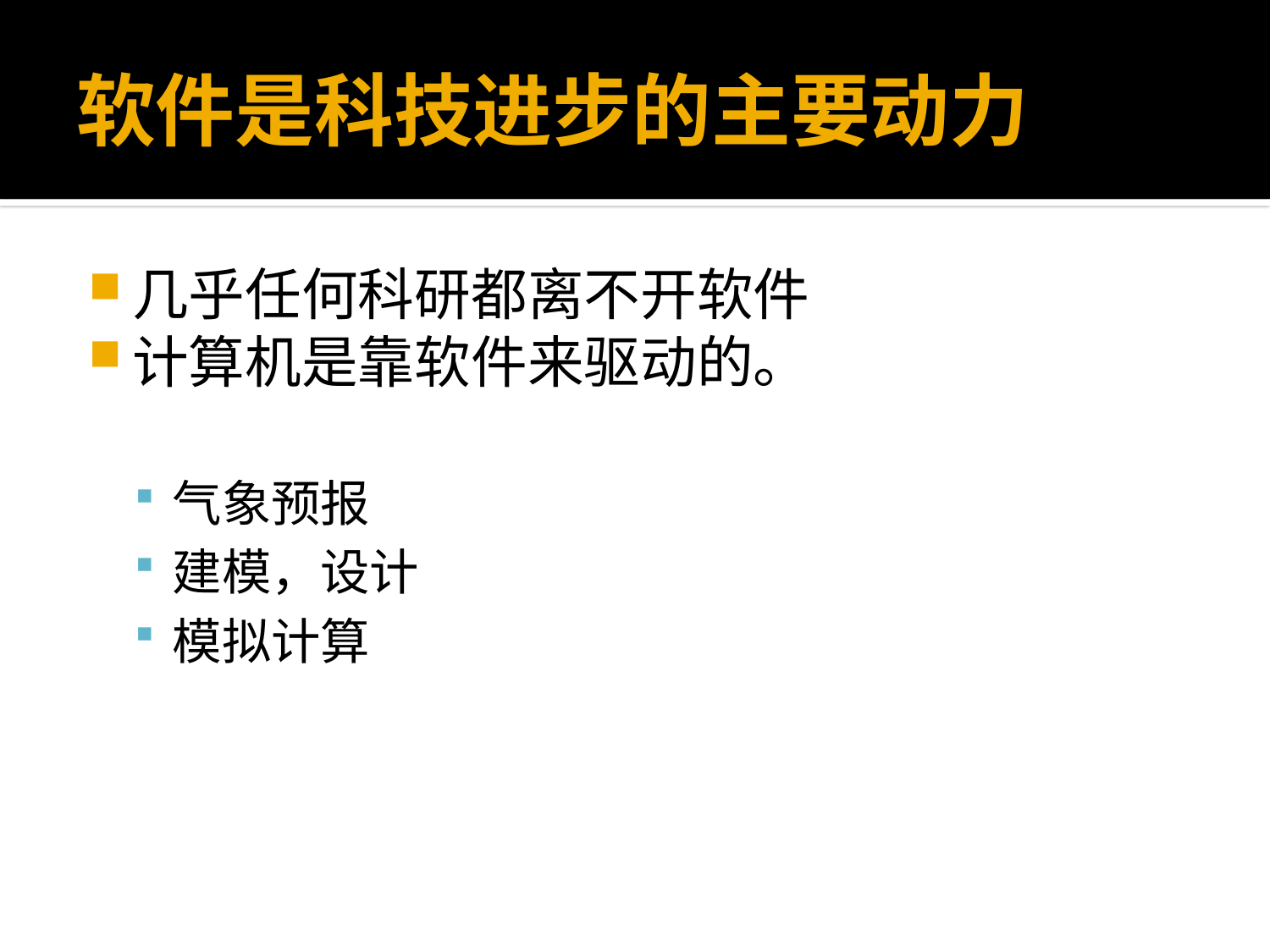

# 软件是科技进步的主要动力
几乎任何科研都离不开软件
计算机是靠软件来驱动的。

气象预报
建模，设计
模拟计算